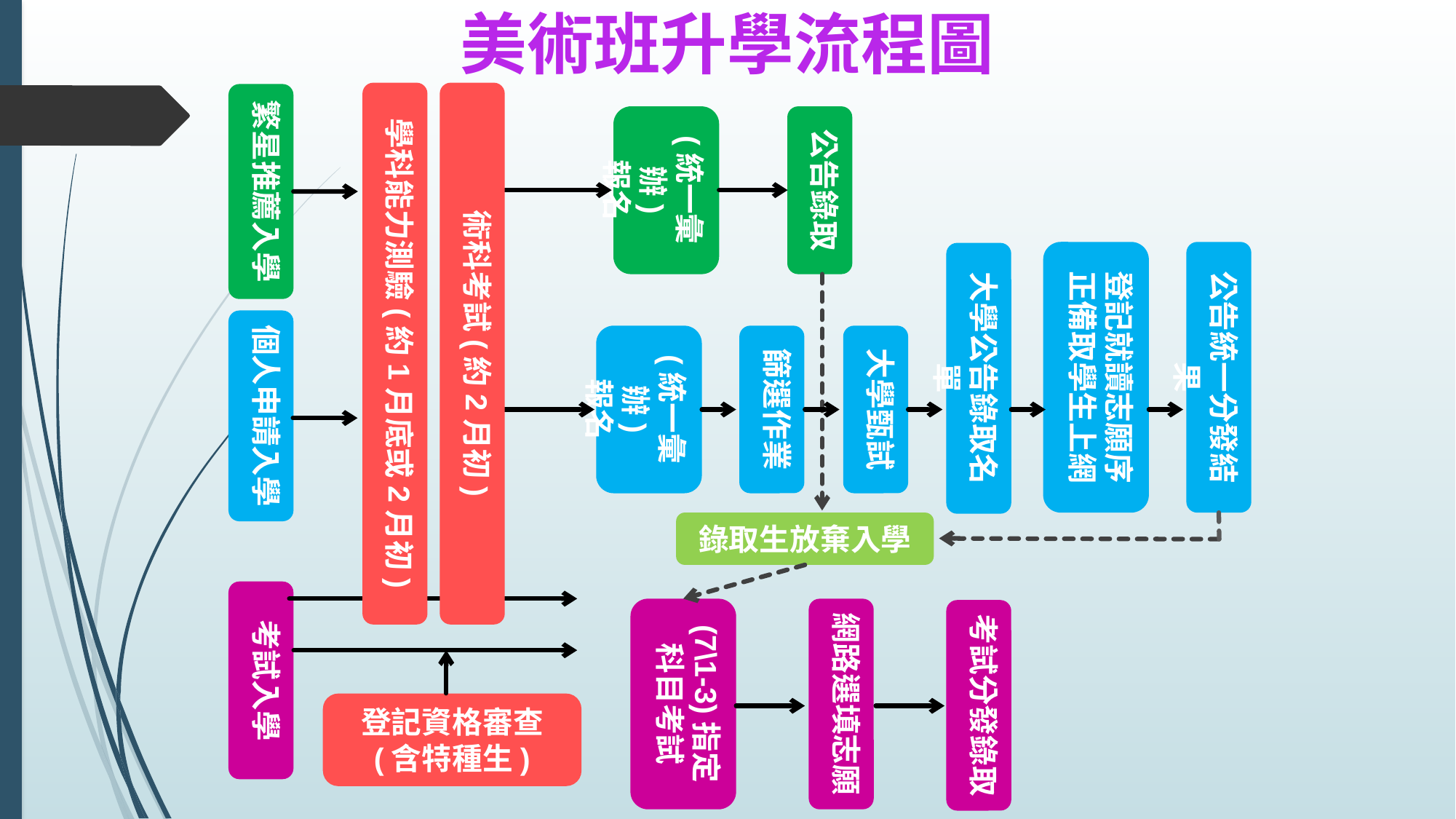

美術班升學流程圖
學科能力測驗(約1月底或2月初)
術科考試(約2月初)
繁星推薦入學
(統一彙辦)
報名
公告錄取
登記就讀志願序
正備取學生上網
公告統一分發結果
大學公告錄取名單
個人申請入學
(統一彙辦)
報名
篩選作業
大學甄試
錄取生放棄入學
考試入學
(7\1-3)指定科目考試
網路選填志願
考試分發錄取
登記資格審查
(含特種生)